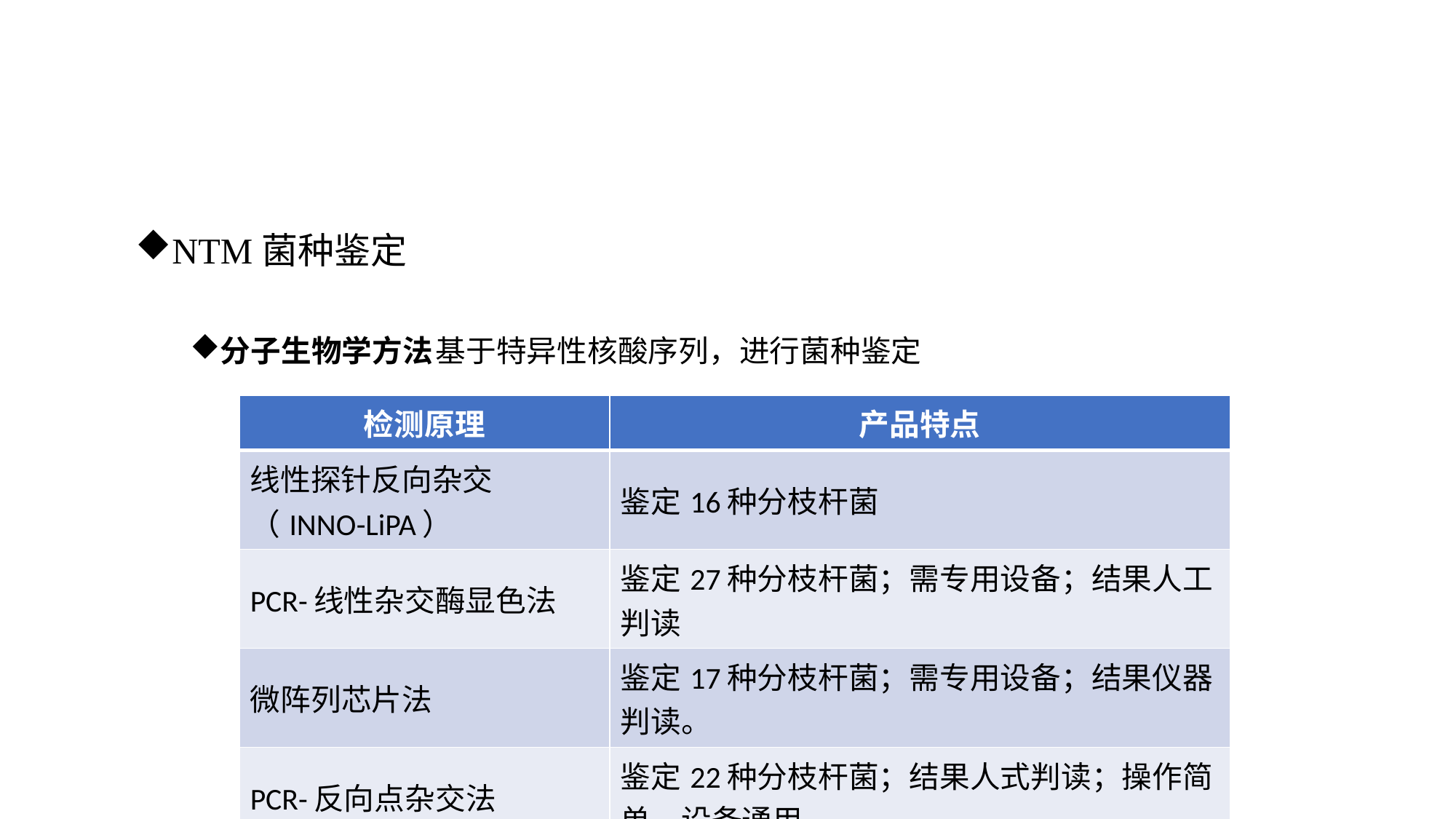

NTM菌种鉴定

分子生物学方法	基于特异性核酸序列，进行菌种鉴定
| 检测原理 | 产品特点 |
| --- | --- |
| 线性探针反向杂交（INNO-LiPA） | 鉴定16种分枝杆菌 |
| PCR-线性杂交酶显色法 | 鉴定27种分枝杆菌；需专用设备；结果人工判读 |
| 微阵列芯片法 | 鉴定17种分枝杆菌；需专用设备；结果仪器判读。 |
| PCR-反向点杂交法 | 鉴定22种分枝杆菌；结果人式判读；操作简单，设备通用 |